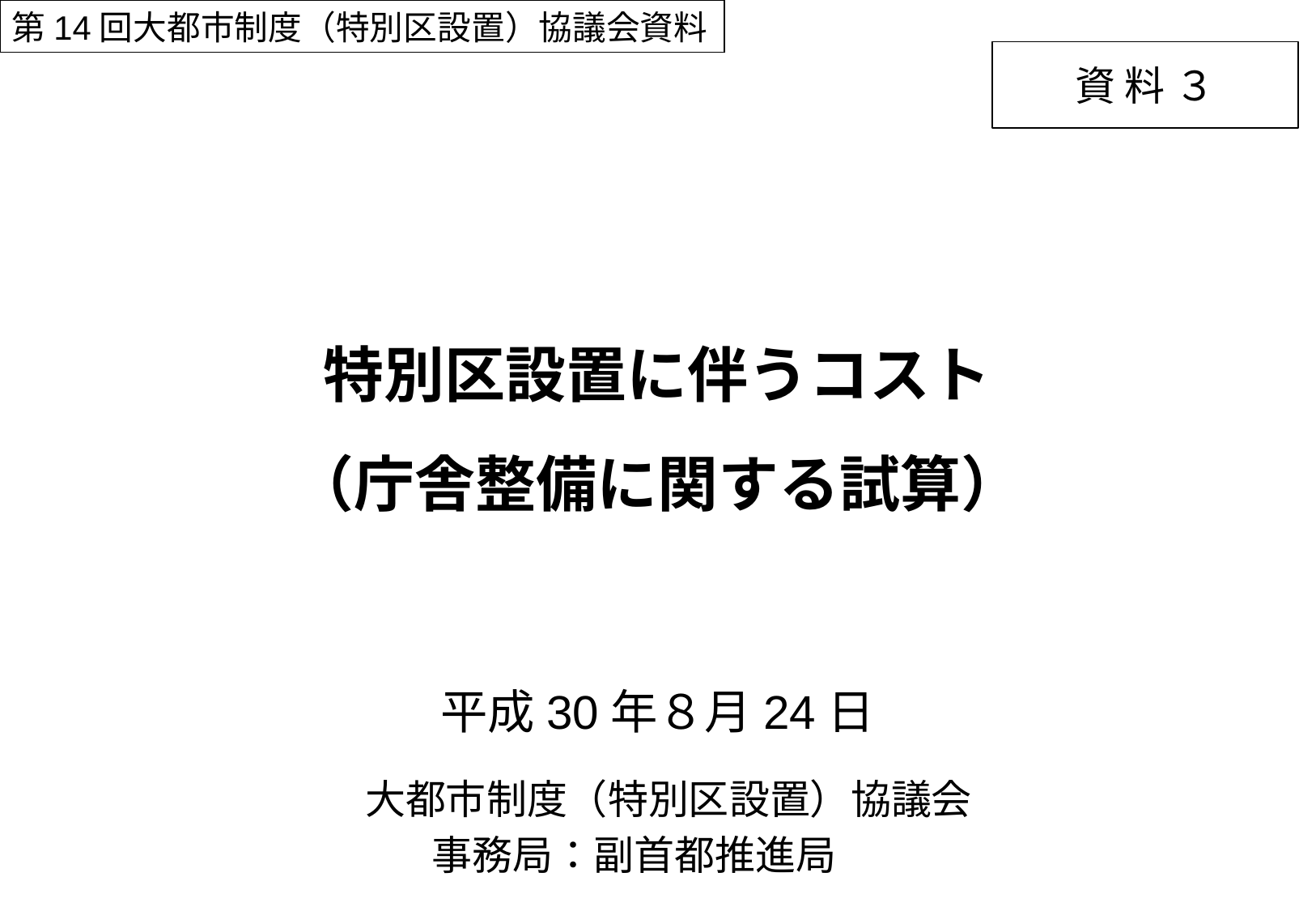

第14回大都市制度（特別区設置）協議会資料
資 料 ３
特別区設置に伴うコスト
（庁舎整備に関する試算）

平成30年８月24日

 大都市制度（特別区設置）協議会
事務局：副首都推進局